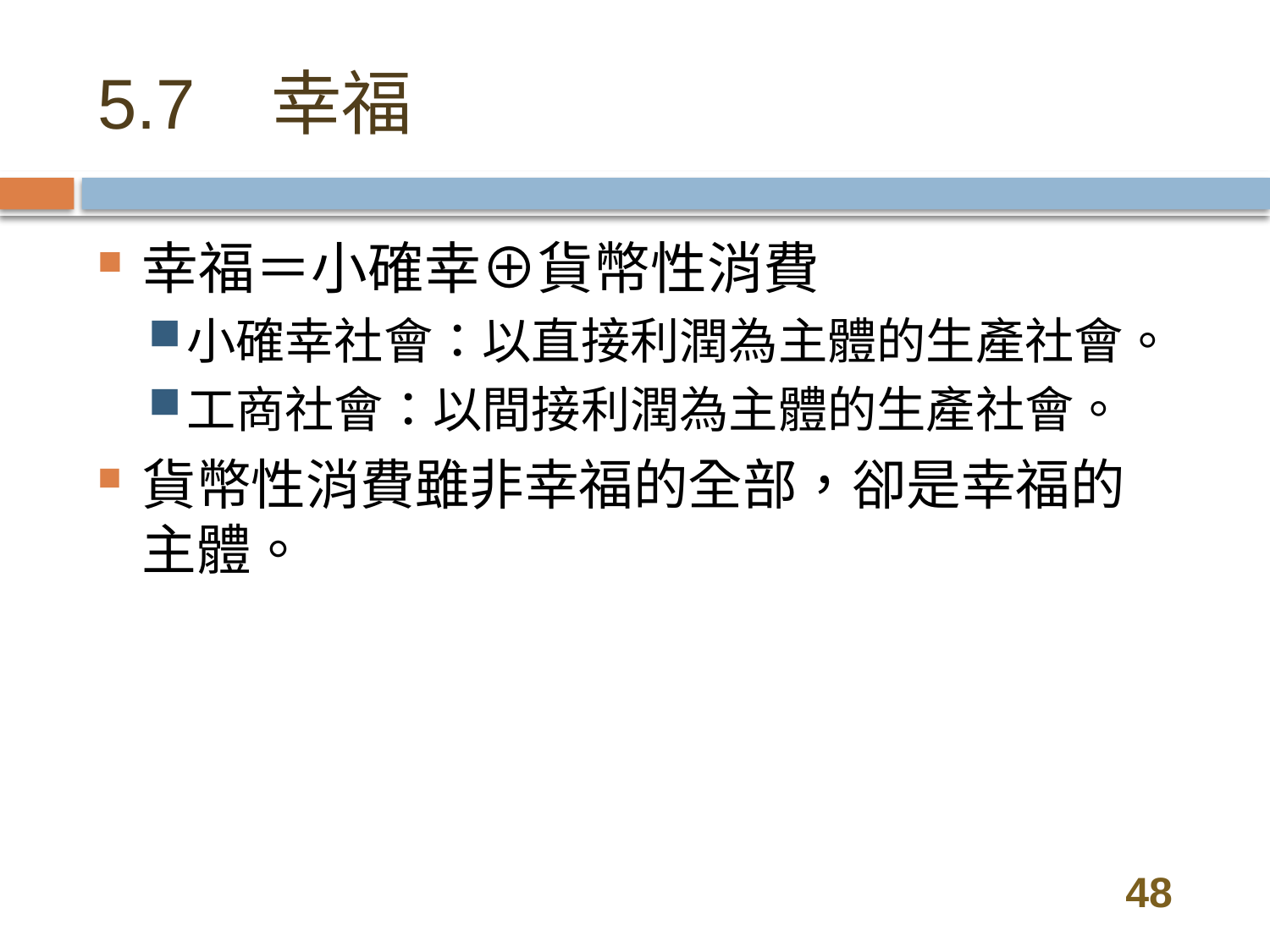

# 5.7   幸福
幸福＝小確幸⊕貨幣性消費
小確幸社會：以直接利潤為主體的生產社會。
工商社會：以間接利潤為主體的生產社會。
貨幣性消費雖非幸福的全部，卻是幸福的主體。
48